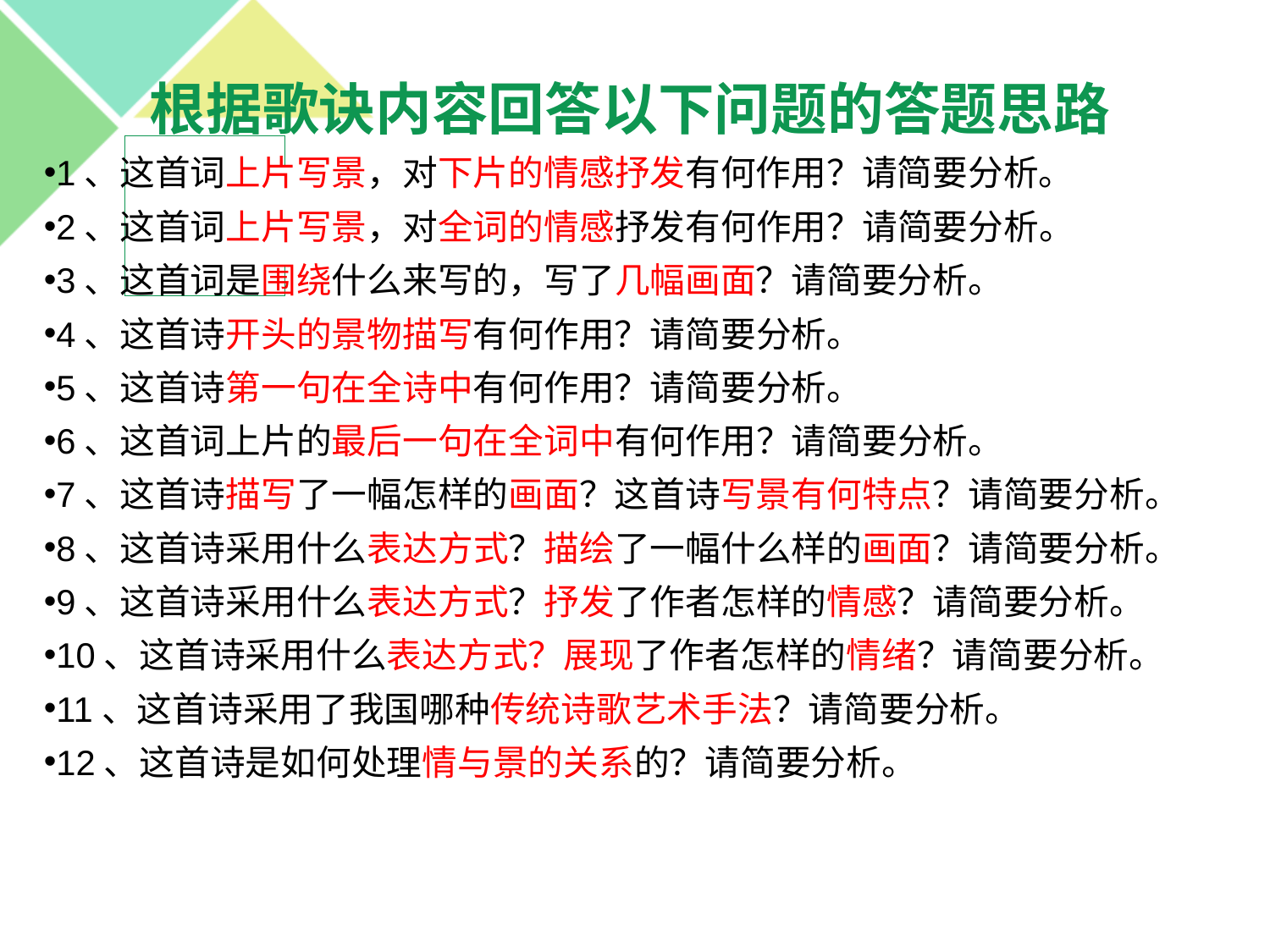

根据歌诀内容回答以下问题的答题思路
1、这首词上片写景，对下片的情感抒发有何作用？请简要分析。
2、这首词上片写景，对全词的情感抒发有何作用？请简要分析。
3、这首词是围绕什么来写的，写了几幅画面？请简要分析。
4、这首诗开头的景物描写有何作用？请简要分析。
5、这首诗第一句在全诗中有何作用？请简要分析。
6、这首词上片的最后一句在全词中有何作用？请简要分析。
7、这首诗描写了一幅怎样的画面？这首诗写景有何特点？请简要分析。
8、这首诗采用什么表达方式？描绘了一幅什么样的画面？请简要分析。
9、这首诗采用什么表达方式？抒发了作者怎样的情感？请简要分析。
10、这首诗采用什么表达方式？展现了作者怎样的情绪？请简要分析。
11、这首诗采用了我国哪种传统诗歌艺术手法？请简要分析。
12、这首诗是如何处理情与景的关系的？请简要分析。